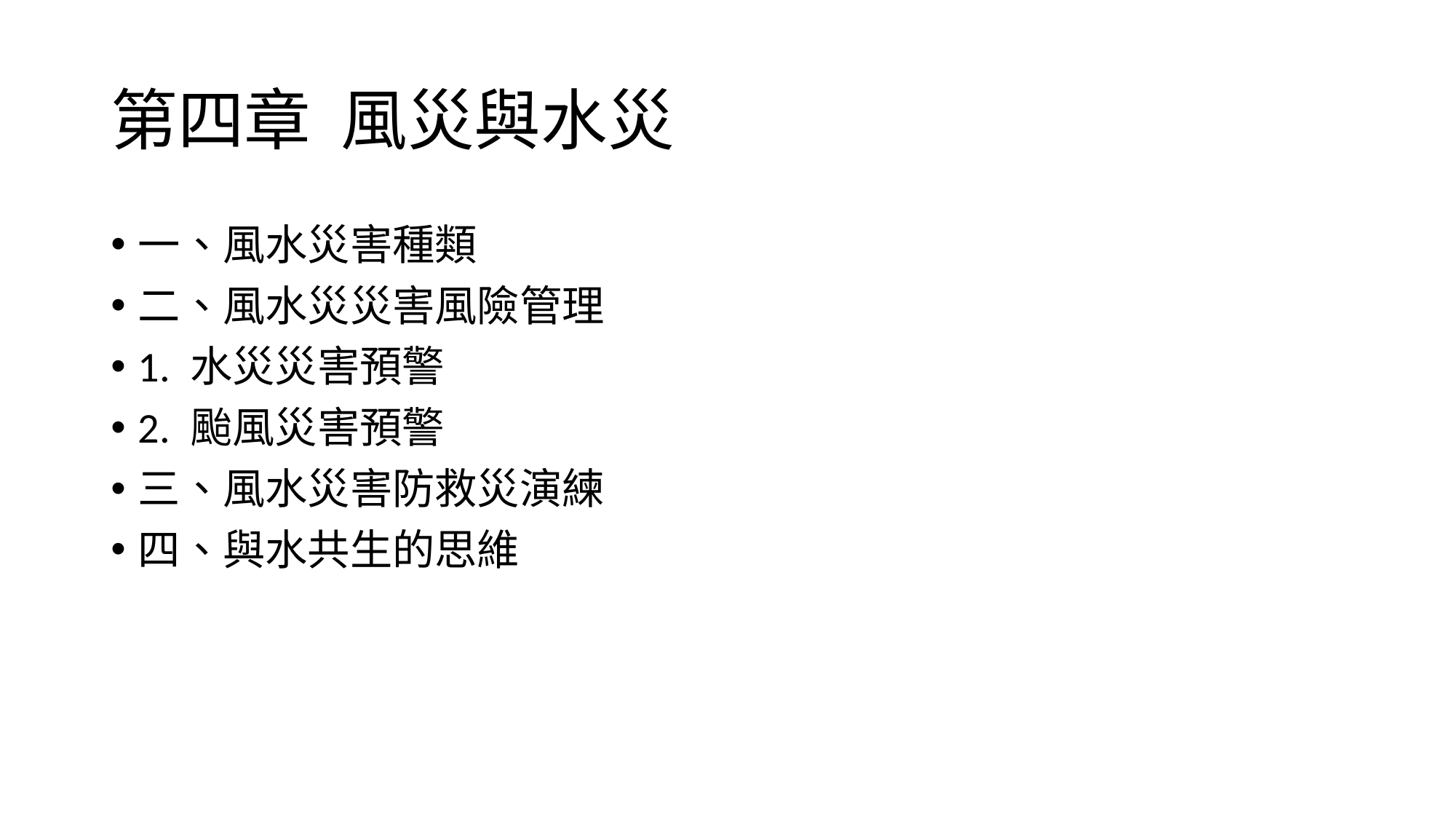

# 第四章  風災與水災
一、風水災害種類
二、風水災災害風險管理
1. 水災災害預警
2. 颱風災害預警
三、風水災害防救災演練
四、與水共生的思維